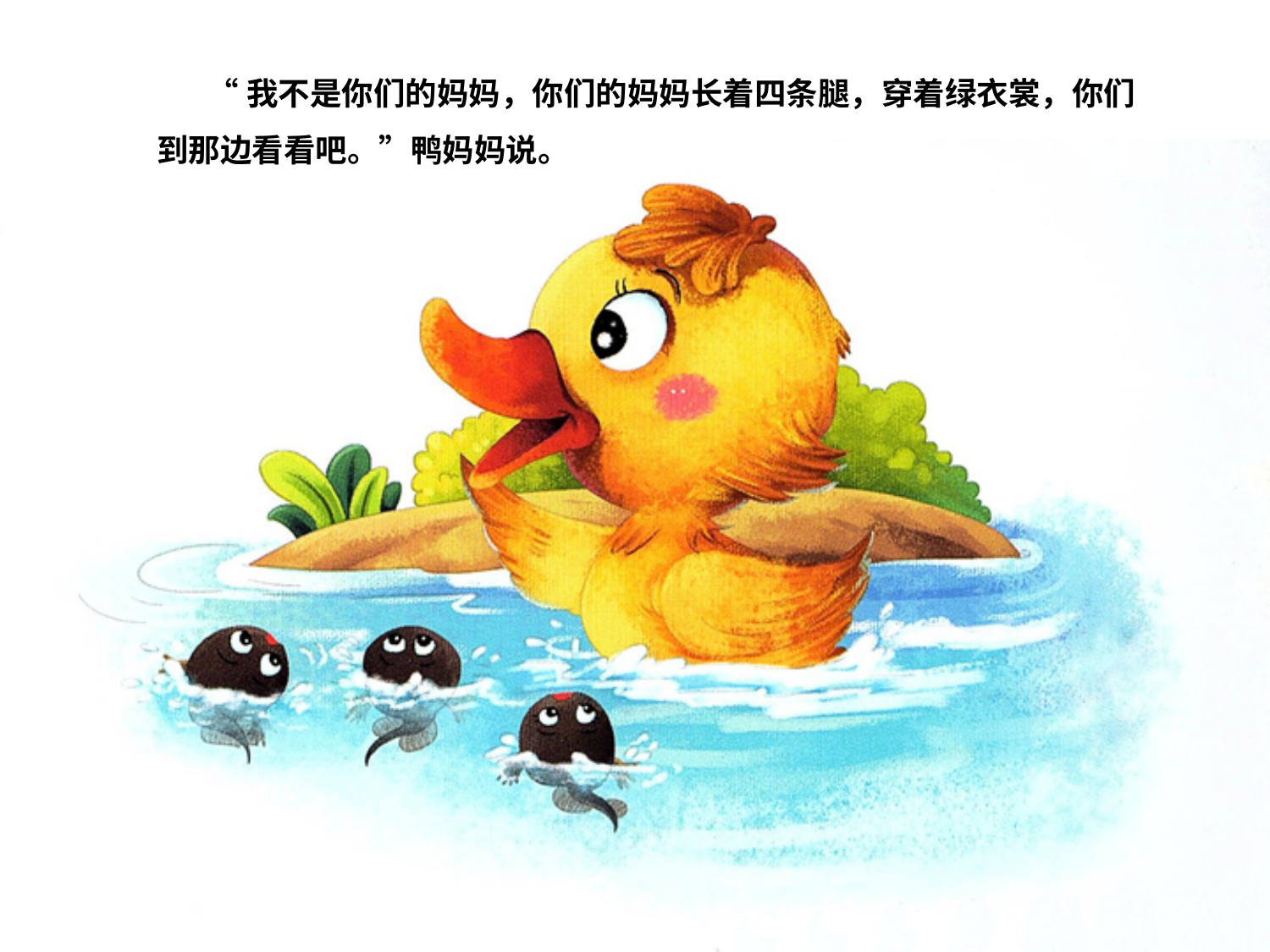

“我不是你们的妈妈，你们的妈妈长着四条腿，穿着绿衣裳，你们到那边看看吧。”鸭妈妈说。